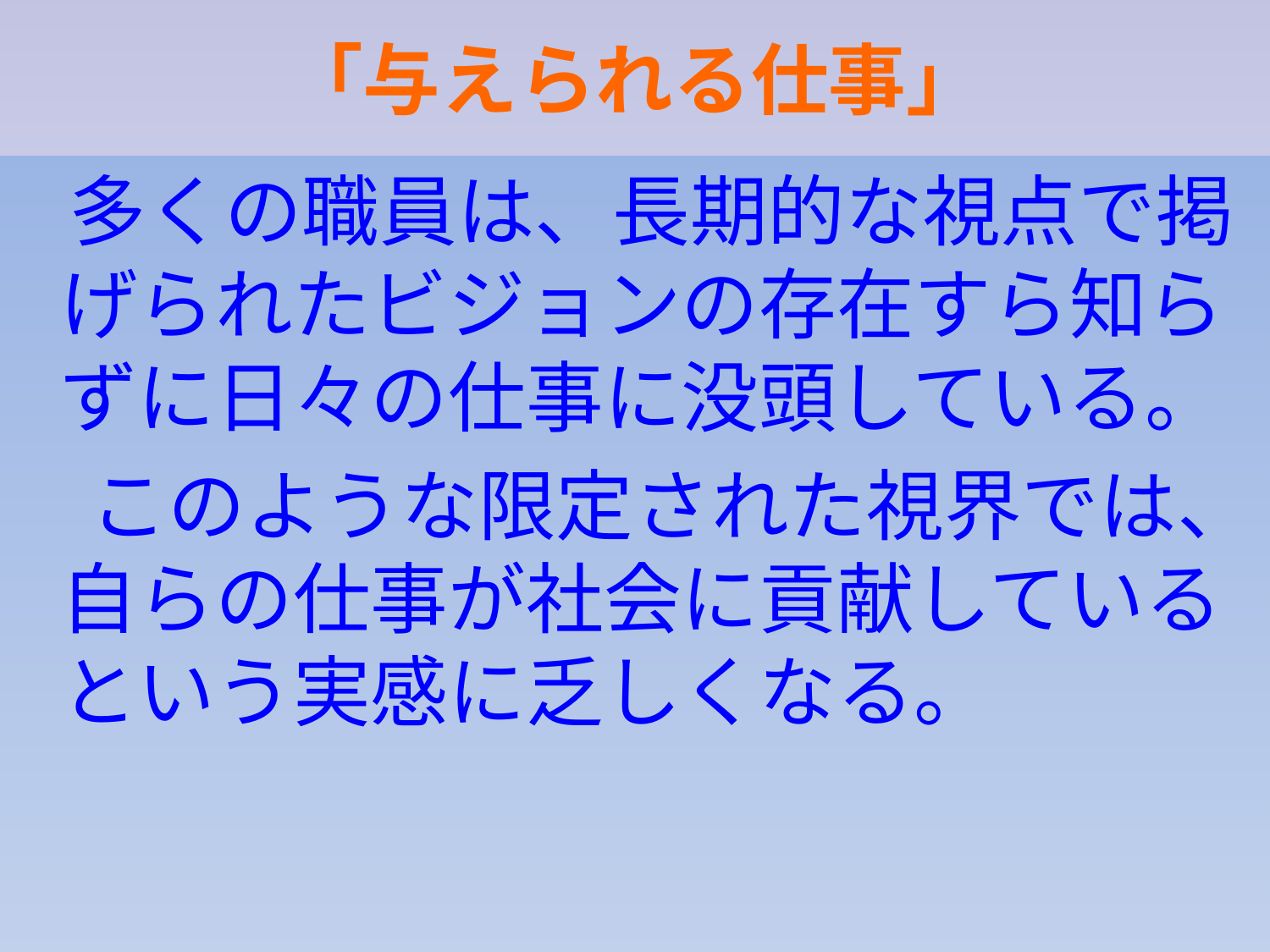

# 「与えられる仕事」

　多くの職員は、長期的な視点で掲げられたビジョンの存在すら知らずに日々の仕事に没頭している。
　このような限定された視界では、自らの仕事が社会に貢献しているという実感に乏しくなる。